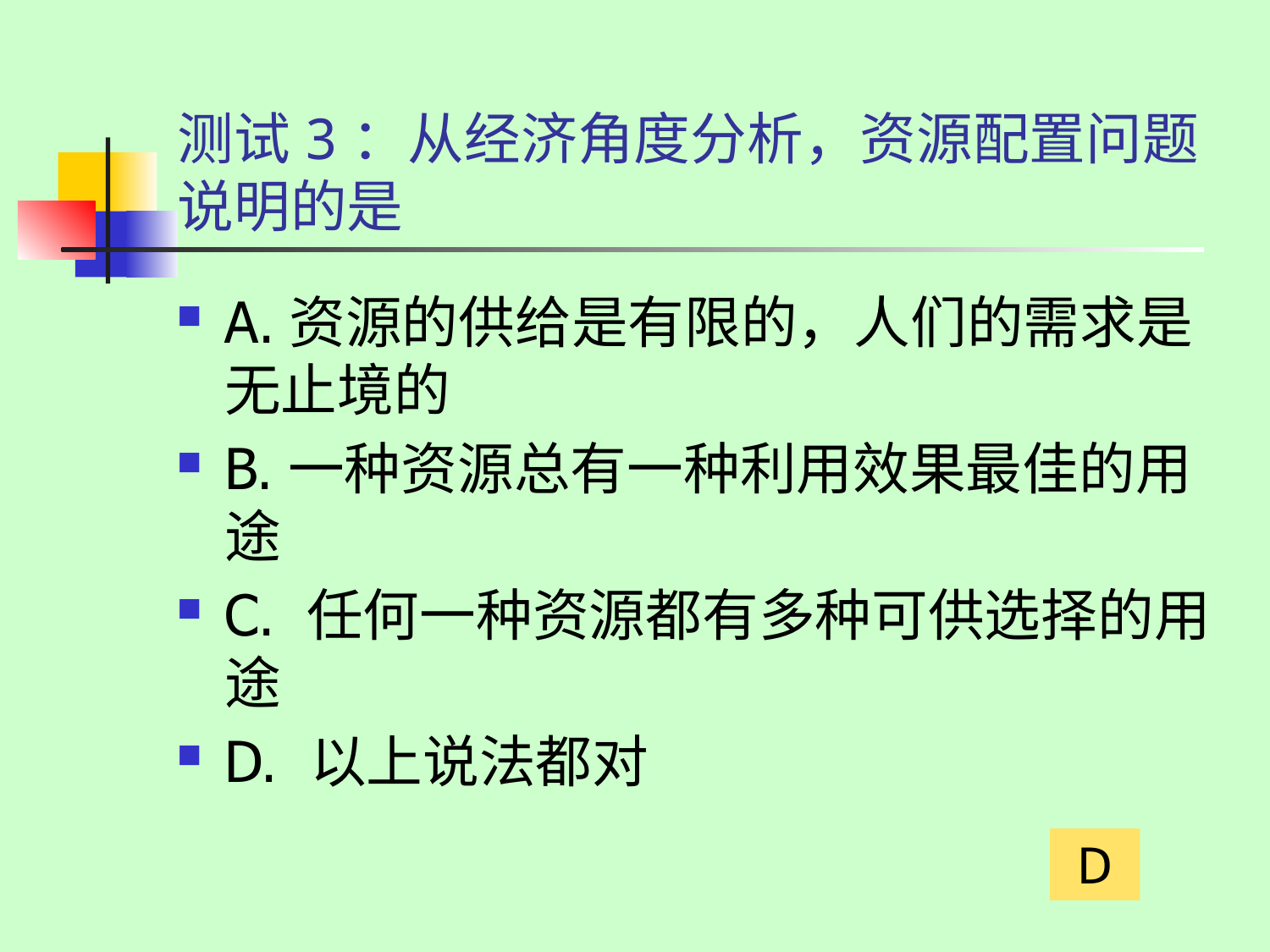

# 测试3：从经济角度分析，资源配置问题说明的是
A.资源的供给是有限的，人们的需求是无止境的
B.一种资源总有一种利用效果最佳的用途
C. 任何一种资源都有多种可供选择的用途
D. 以上说法都对
D